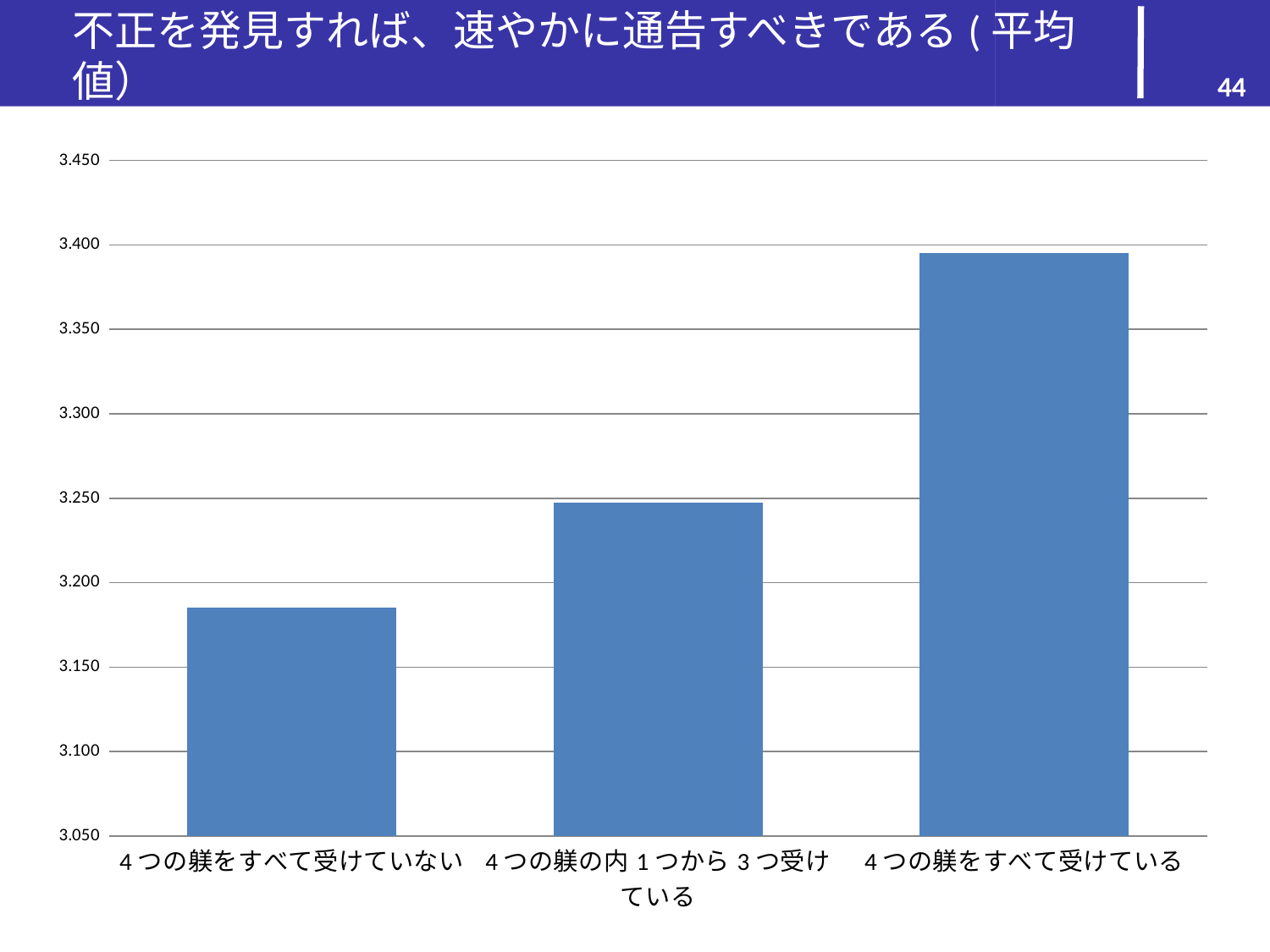

# 不正を発見すれば、速やかに通告すべきである(平均値）
44

### Chart

| Category |  |
|---|---|
| 4つの躾をすべて受けていない | 3.1851054670684458 |
| 4つの躾の内1つから3つ受けている | 3.247172182656065 |
| 4つの躾をすべて受けている | 3.395277207392198 |